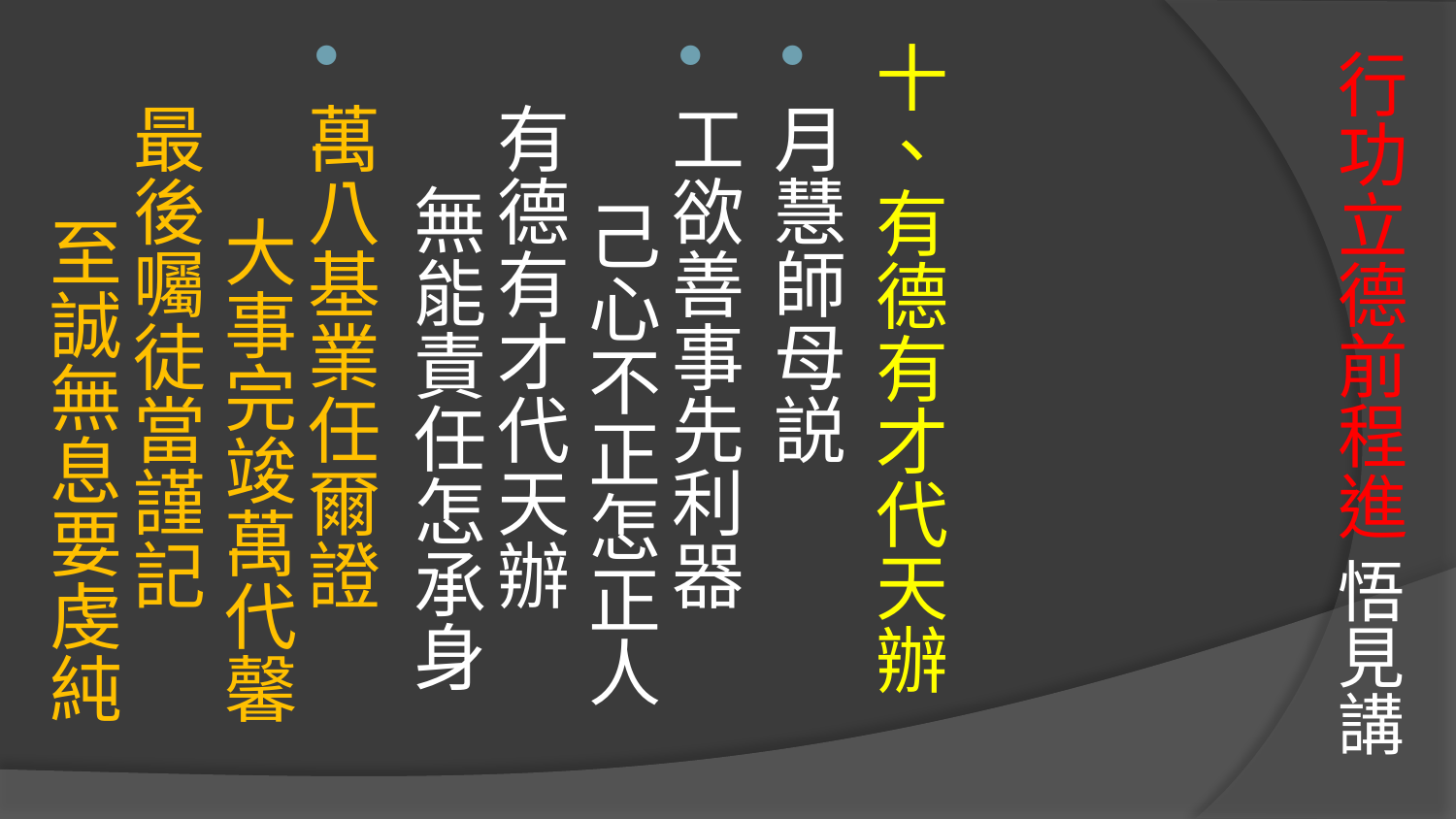

# 行功立德前程進 悟見講
十、有德有才代天辦
月慧師母説
工欲善事先利器                 己心不正怎正人
有德有才代天辦                無能責任怎承身
萬八基業任爾證　              大事完竣萬代馨
最後囑徒當謹記                  至誠無息要虔純